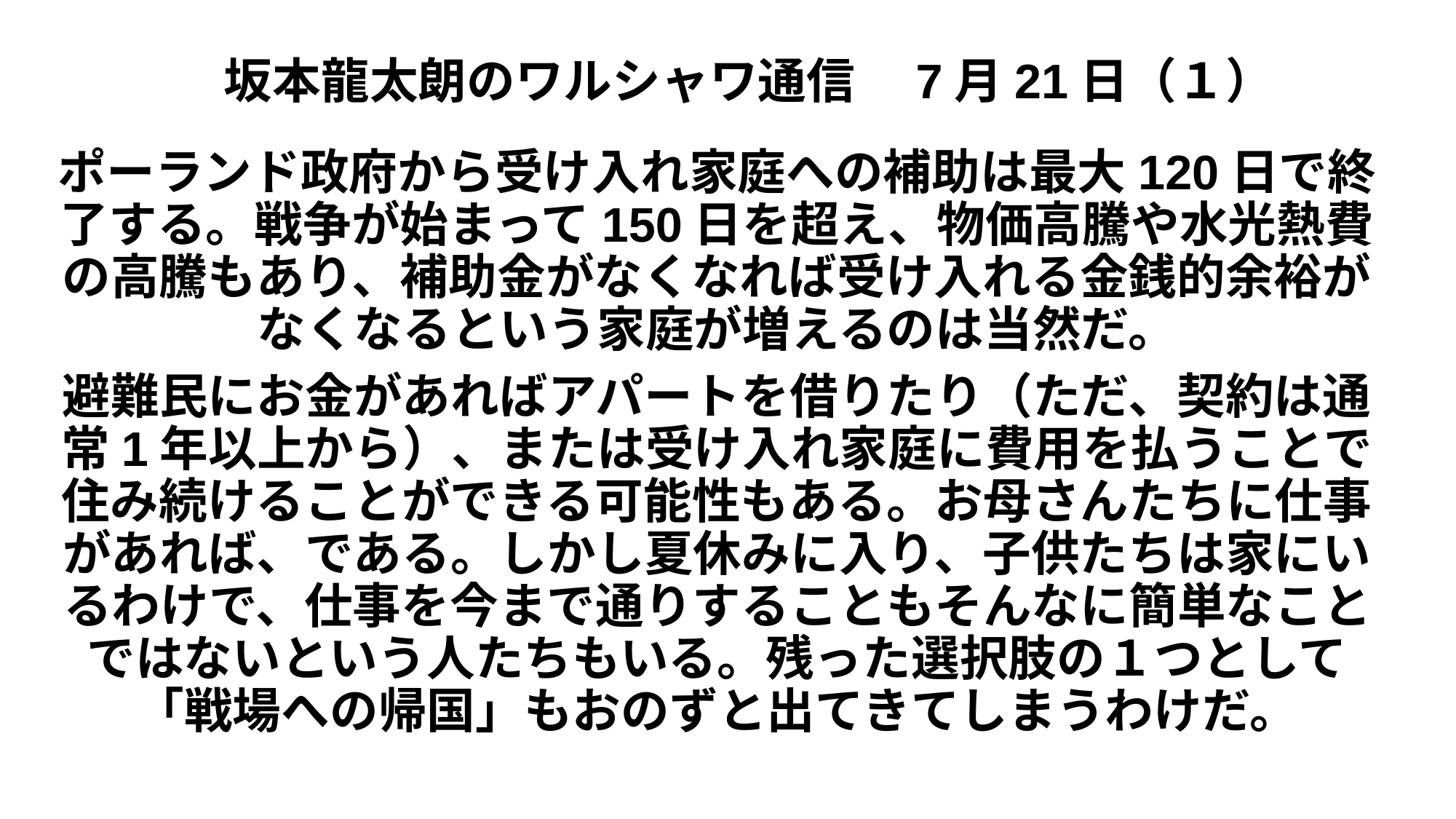

# 坂本龍太朗のワルシャワ通信　7月21日（１）
ポーランド政府から受け入れ家庭への補助は最大120日で終了する。戦争が始まって150日を超え、物価高騰や水光熱費の高騰もあり、補助金がなくなれば受け入れる金銭的余裕がなくなるという家庭が増えるのは当然だ。
避難民にお金があればアパートを借りたり（ただ、契約は通常1年以上から）、または受け入れ家庭に費用を払うことで住み続けることができる可能性もある。お母さんたちに仕事があれば、である。しかし夏休みに入り、子供たちは家にいるわけで、仕事を今まで通りすることもそんなに簡単なことではないという人たちもいる。残った選択肢の１つとして「戦場への帰国」もおのずと出てきてしまうわけだ。